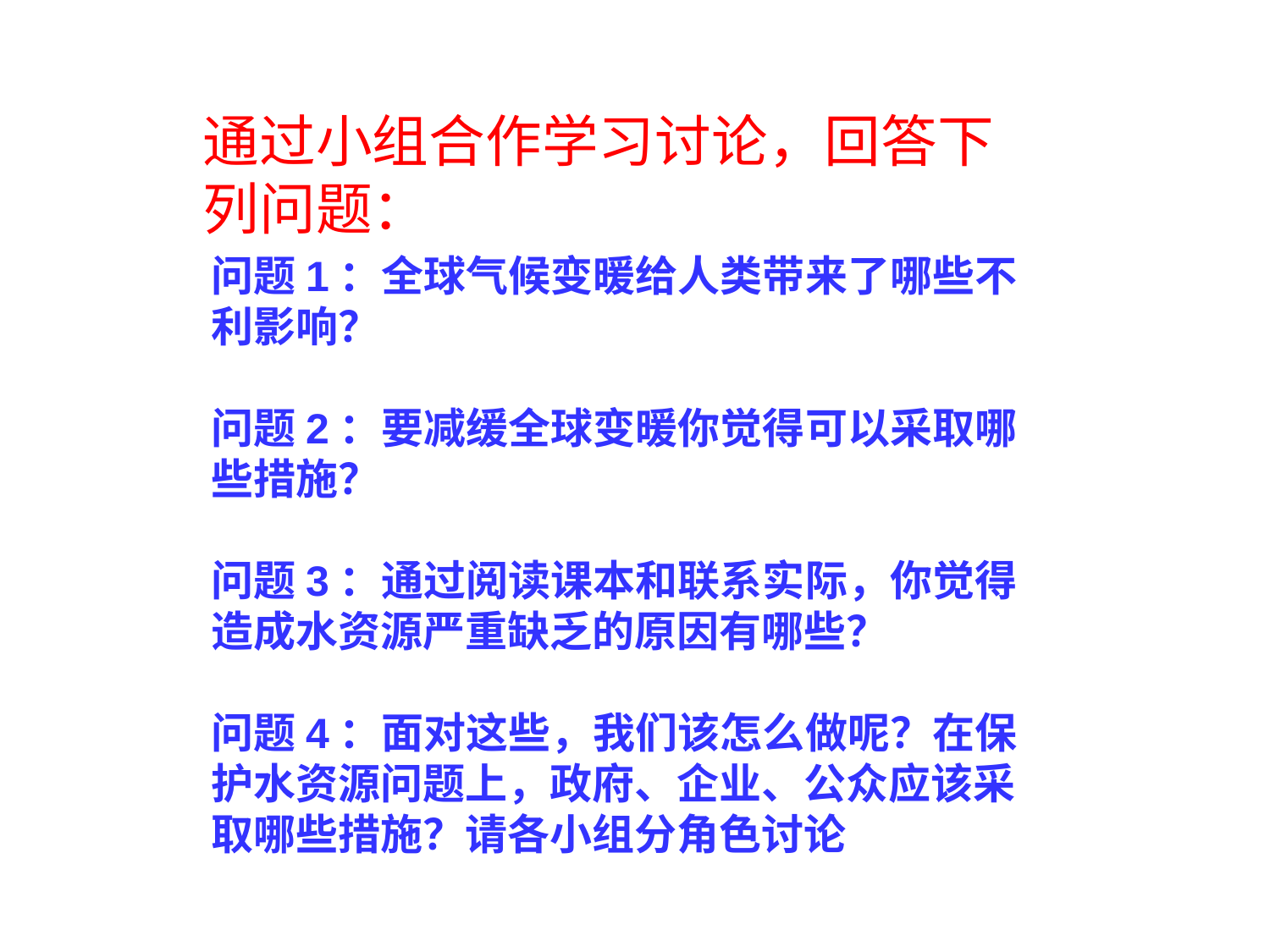

通过小组合作学习讨论，回答下列问题：
问题1：全球气候变暖给人类带来了哪些不利影响？

问题2：要减缓全球变暖你觉得可以采取哪些措施？

问题3：通过阅读课本和联系实际，你觉得造成水资源严重缺乏的原因有哪些？

问题4：面对这些，我们该怎么做呢？在保护水资源问题上，政府、企业、公众应该采取哪些措施？请各小组分角色讨论